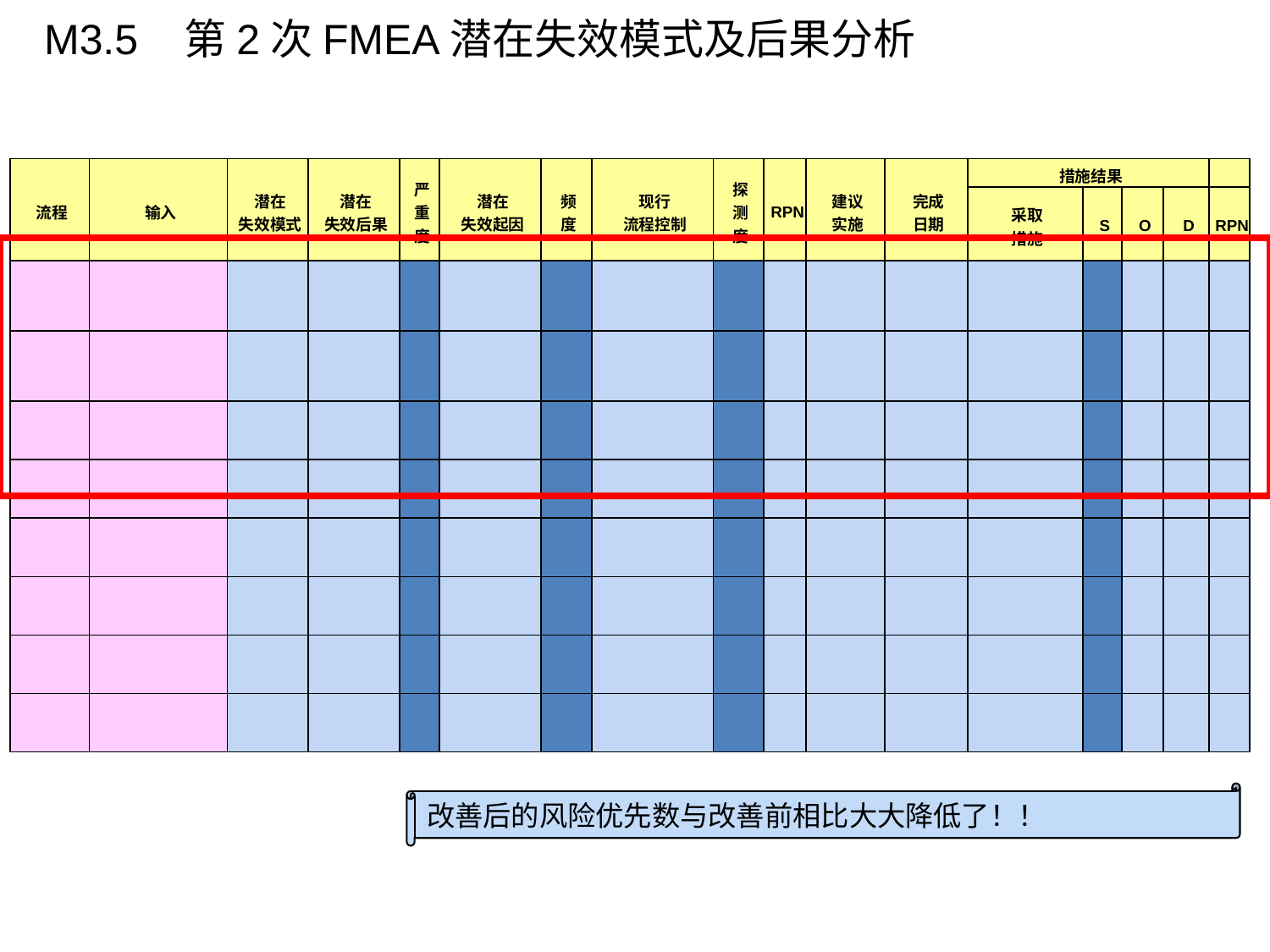

M3.5   第2次FMEA潜在失效模式及后果分析
| 流程 | 输入 | 潜在 失效模式 | 潜在 失效后果 | 严 重 度 | 潜在 失效起因 | 频 度 | 现行 流程控制 | 探 测 度 | RPN | 建议 实施 | 完成 日期 | 措施结果 |  |  |  |  |
| --- | --- | --- | --- | --- | --- | --- | --- | --- | --- | --- | --- | --- | --- | --- | --- | --- |
|  |  |  |  |  |  |  |  |  |  |  |  | 采取 措施 | S | O | D | RPN |
|  |  |  |  |  |  |  |  |  |  |  |  |  |  |  |  |  |
|  |  |  |  |  |  |  |  |  |  |  |  |  |  |  |  |  |
|  |  |  |  |  |  |  |  |  |  |  |  |  |  |  |  |  |
|  |  |  |  |  |  |  |  |  |  |  |  |  |  |  |  |  |
|  |  |  |  |  |  |  |  |  |  |  |  |  |  |  |  |  |
|  |  |  |  |  |  |  |  |  |  |  |  |  |  |  |  |  |
|  |  |  |  |  |  |  |  |  |  |  |  |  |  |  |  |  |
|  |  |  |  |  |  |  |  |  |  |  |  |  |  |  |  |  |

改善后的风险优先数与改善前相比大大降低了！！